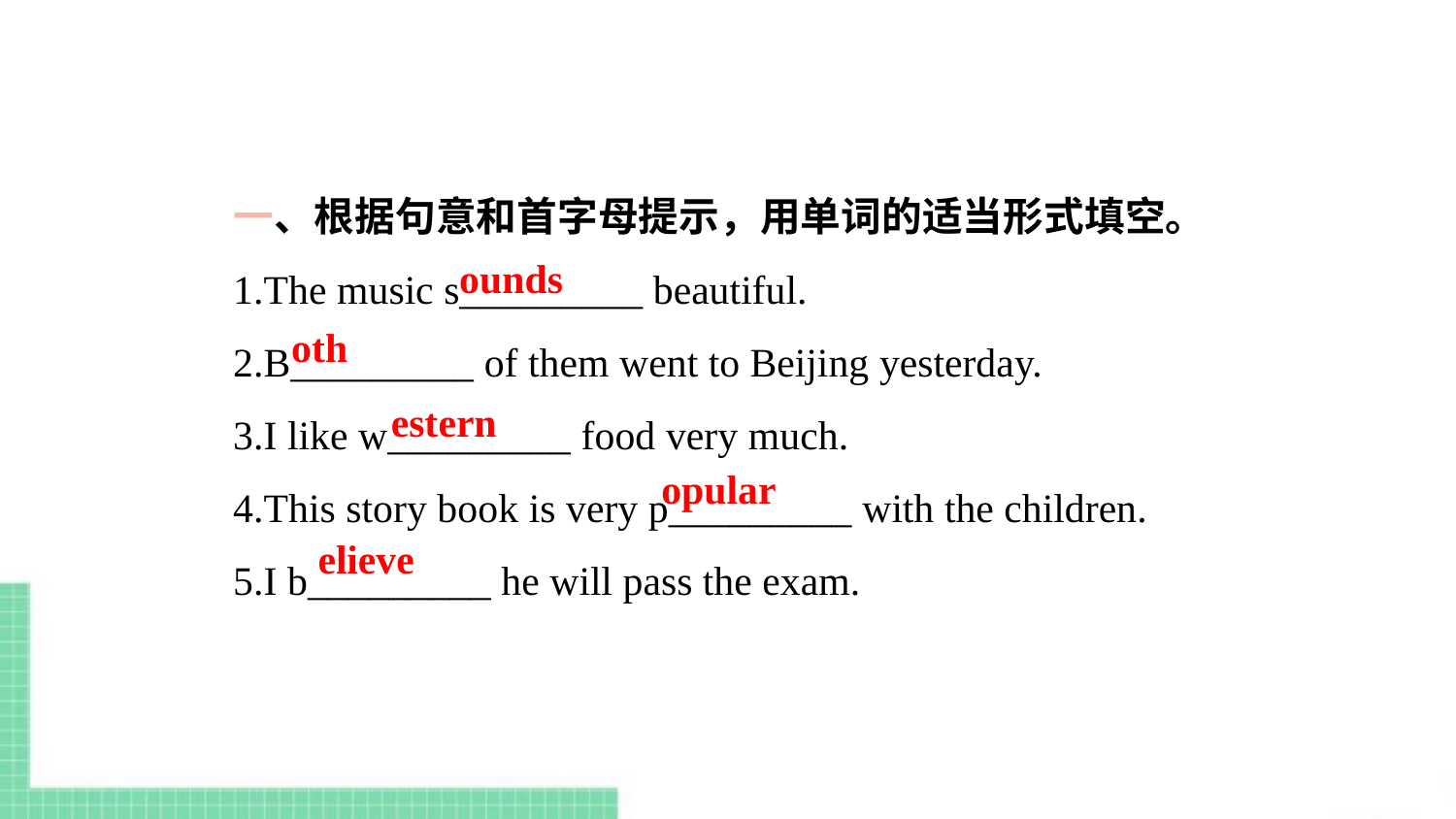

一、根据句意和首字母提示，用单词的适当形式填空。
1.The music s_________ beautiful.
2.B_________ of them went to Beijing yesterday.
3.I like w_________ food very much.
4.This story book is very p_________ with the children.
5.I b_________ he will pass the exam.
ounds
oth
estern
opular
elieve